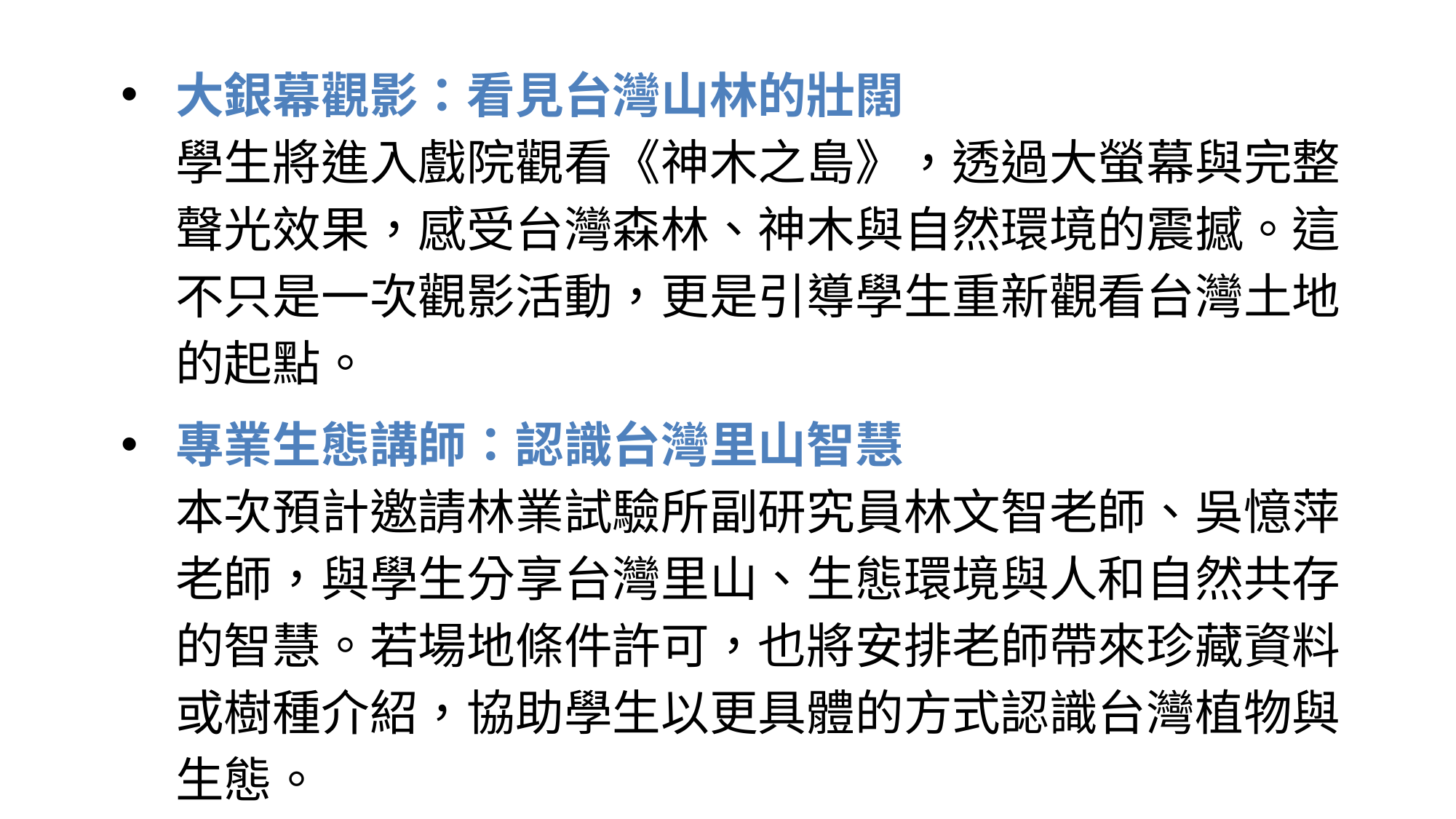

大銀幕觀影：看見台灣山林的壯闊
學生將進入戲院觀看《神木之島》，透過大螢幕與完整聲光效果，感受台灣森林、神木與自然環境的震撼。這不只是一次觀影活動，更是引導學生重新觀看台灣土地的起點。
專業生態講師：認識台灣里山智慧
本次預計邀請林業試驗所副研究員林文智老師、吳憶萍老師，與學生分享台灣里山、生態環境與人和自然共存的智慧。若場地條件許可，也將安排老師帶來珍藏資料或樹種介紹，協助學生以更具體的方式認識台灣植物與生態。
。